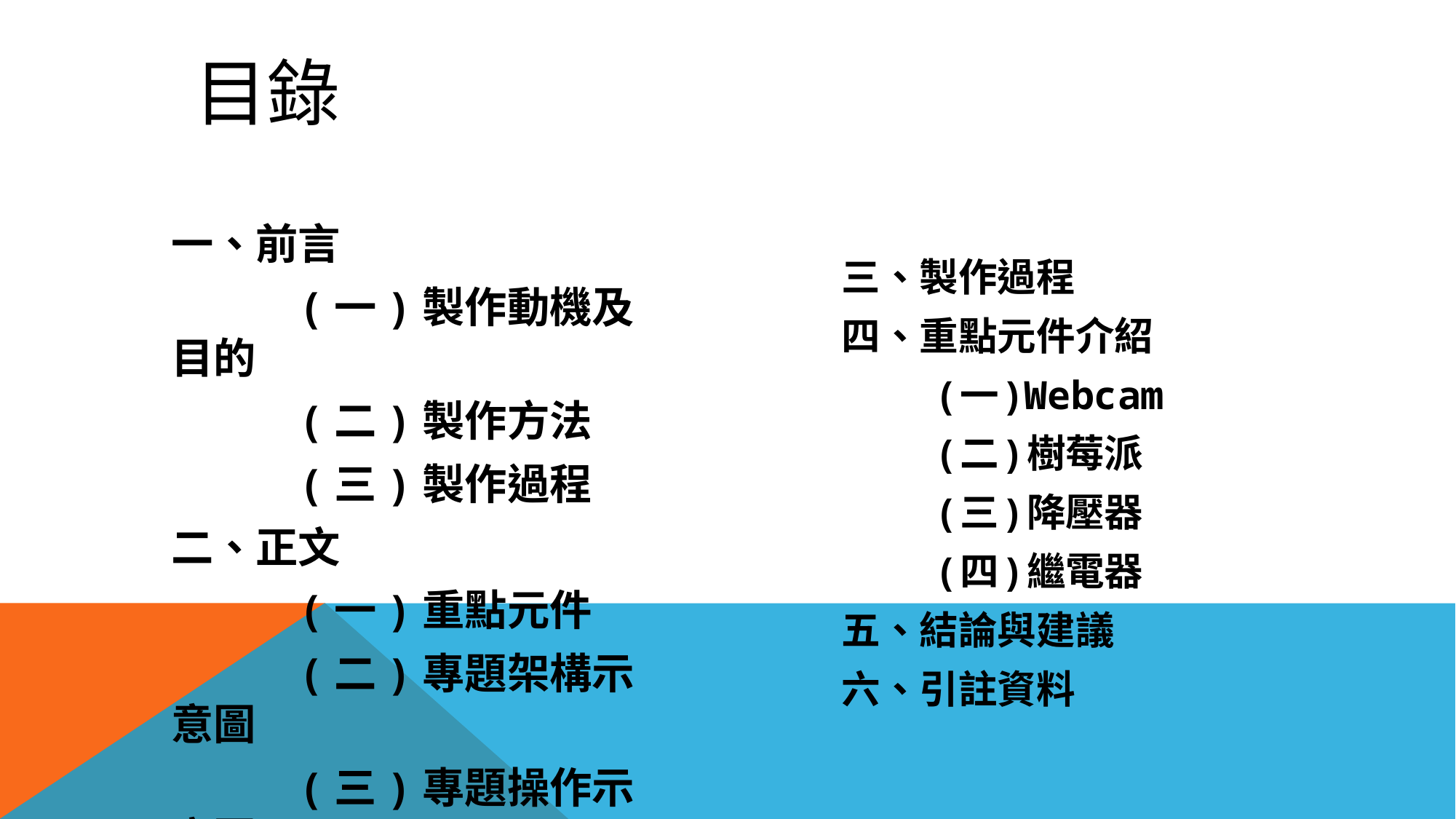

# 目錄
一、前言
     (一)製作動機及目的
     (二)製作方法
     (三)製作過程
二、正文
     (一)重點元件
     (二)專題架構示意圖
     (三)專題操作示意圖
     (四)軟體設計與應用
三、製作過程
四、重點元件介紹
    (一)Webcam
    (二)樹莓派
    (三)降壓器
    (四)繼電器
五、結論與建議
六、引註資料